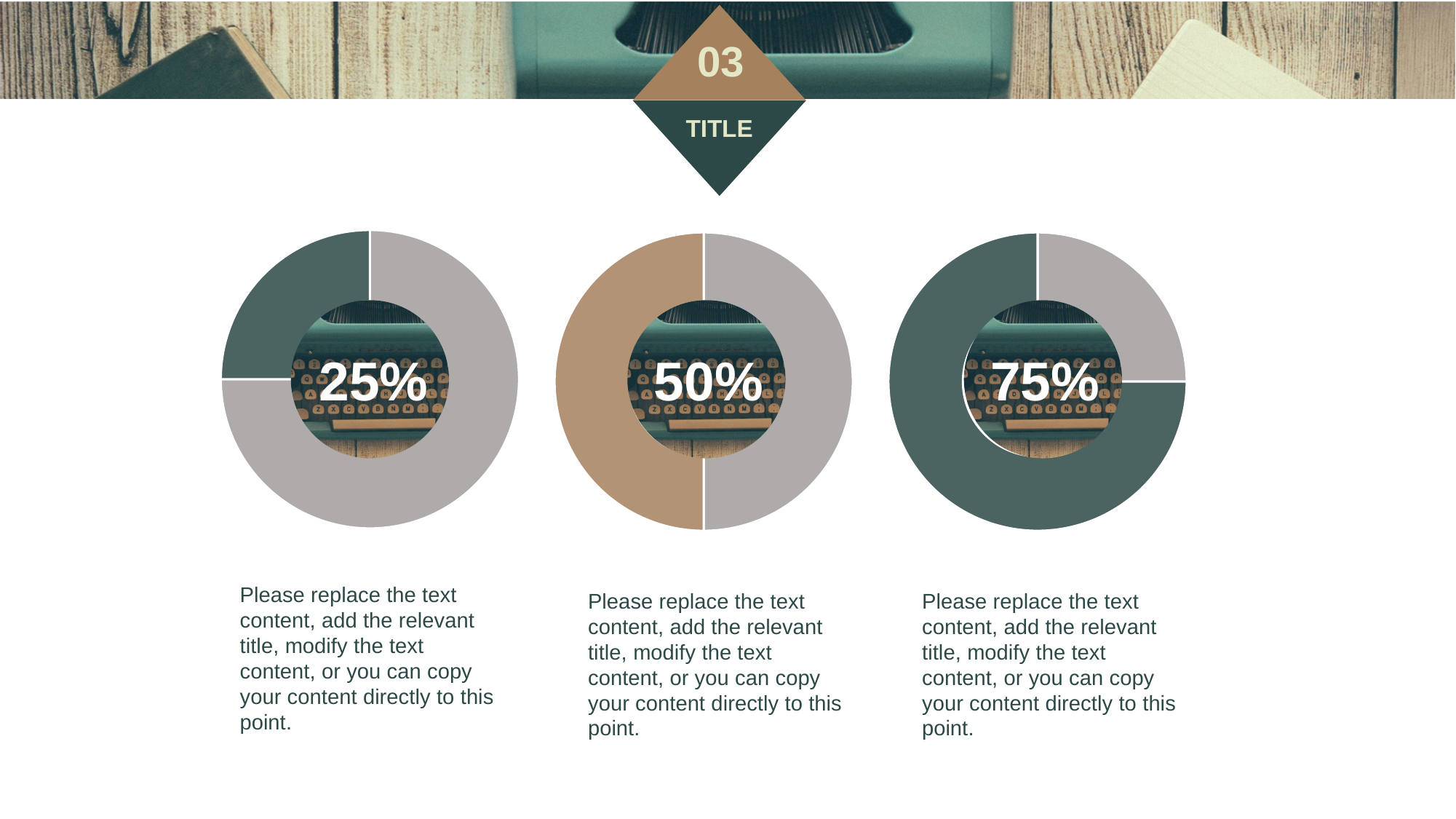

### Chart

| Category | 销售额 |
|---|---|
| 第一季度 | 3.0 |
| 第二季度 | 1.0 |

### Chart

| Category | 销售额 |
|---|---|
| 第一季度 | 1.0 |
| 第二季度 | 3.0 |

### Chart

| Category | 销售额 |
|---|---|
| 第一季度 | 2.0 |
| 第二季度 | 2.0 |
25%

50%

75%
Please replace the text content, add the relevant title, modify the text content, or you can copy your content directly to this point.
Please replace the text content, add the relevant title, modify the text content, or you can copy your content directly to this point.
Please replace the text content, add the relevant title, modify the text content, or you can copy your content directly to this point.